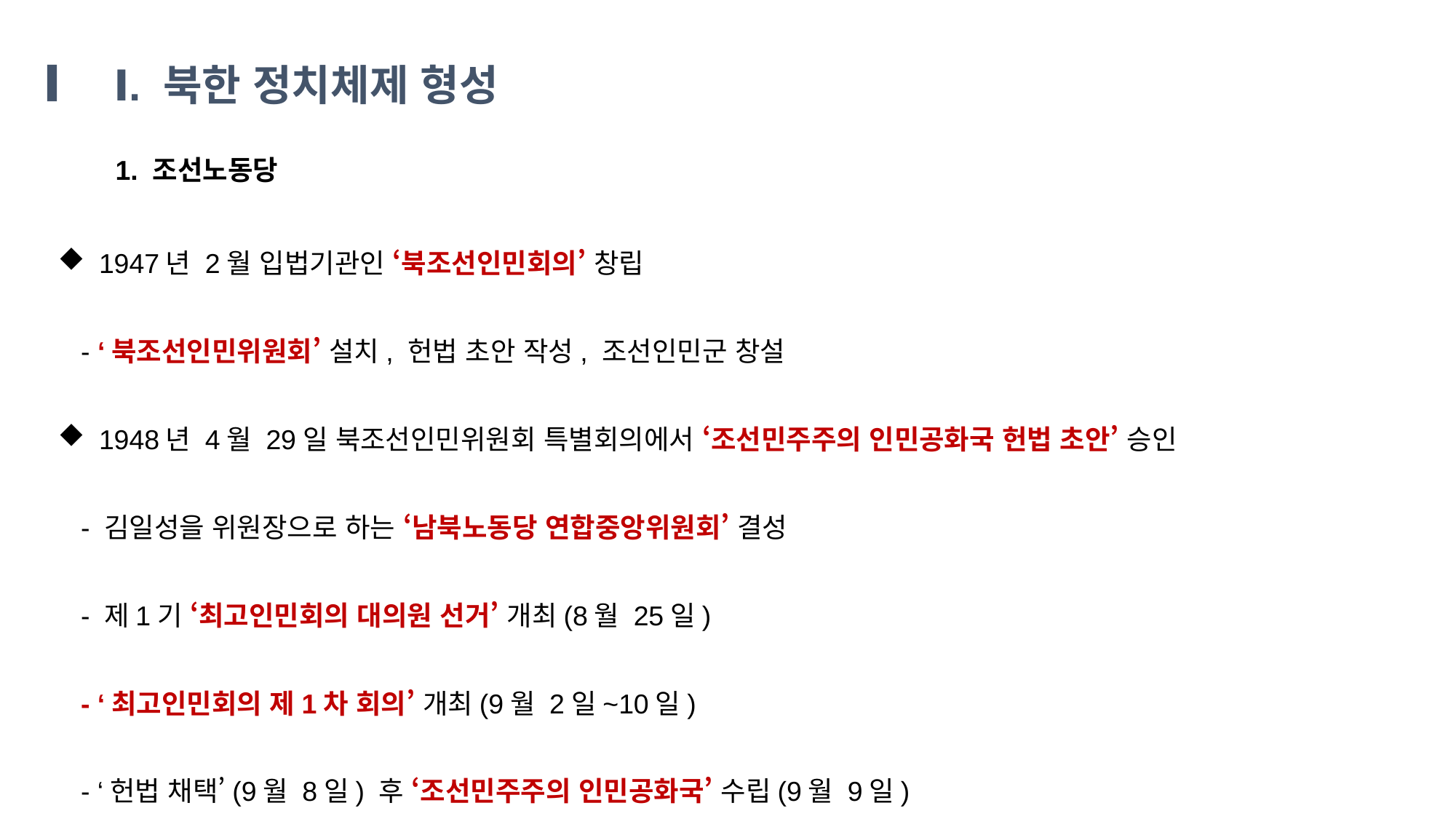

Ⅰ. 북한 정치체제 형성

1. 조선노동당
1947년 2월 입법기관인 ‘북조선인민회의’ 창립
   - ‘북조선인민위원회’ 설치, 헌법 초안 작성, 조선인민군 창설
1948년 4월 29일 북조선인민위원회 특별회의에서 ‘조선민주주의 인민공화국 헌법 초안’ 승인
   - 김일성을 위원장으로 하는 ‘남북노동당 연합중앙위원회’ 결성
   - 제1기 ‘최고인민회의 대의원 선거’ 개최(8월 25일)
   - ‘최고인민회의 제1차 회의’ 개최(9월 2일~10일)
   - ‘헌법 채택’(9월 8일) 후 ‘조선민주주의 인민공화국’ 수립(9월 9일)